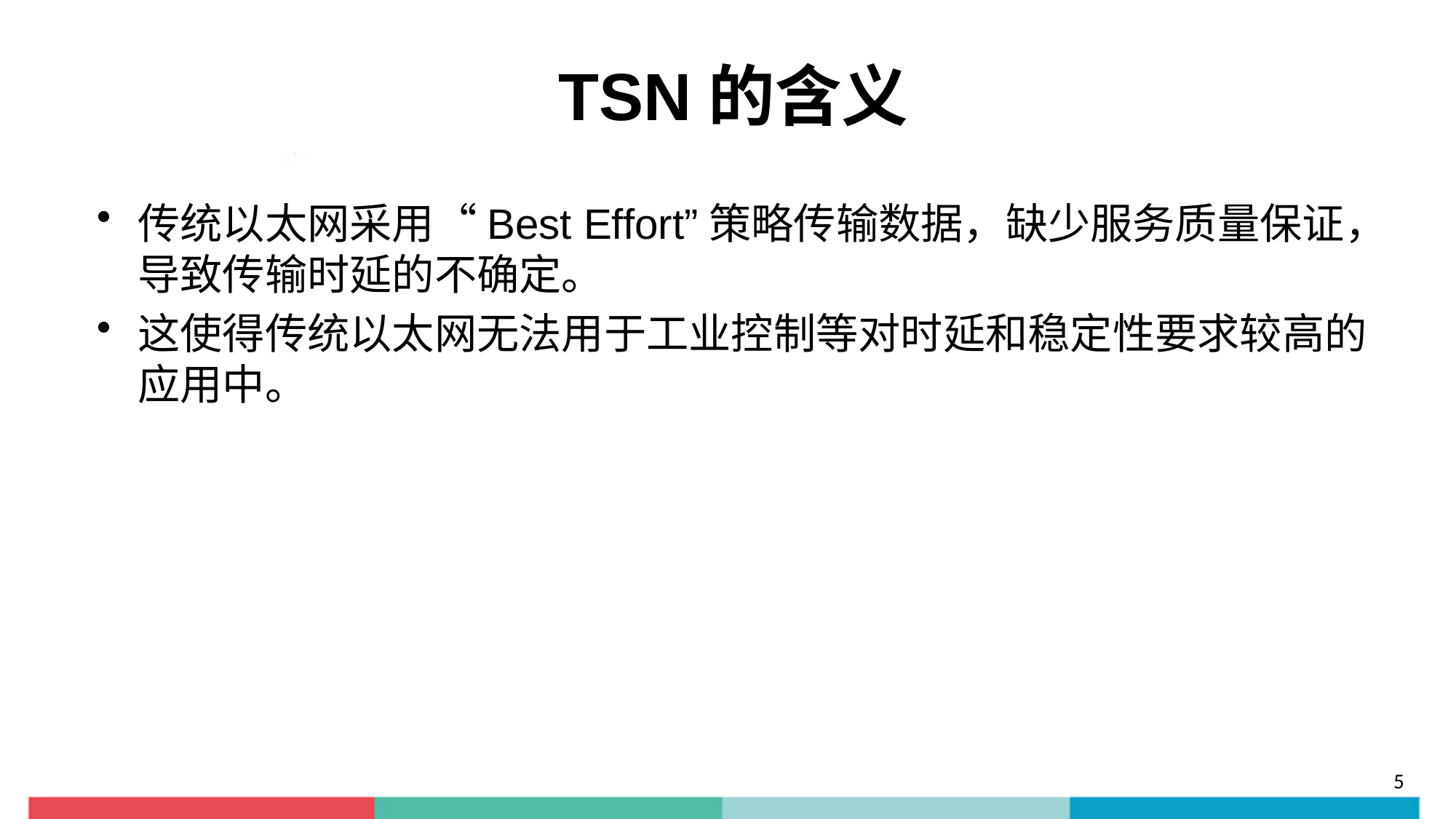

# TSN的含义
传统以太网采用“Best Effort”策略传输数据，缺少服务质量保证，导致传输时延的不确定。
这使得传统以太网无法用于工业控制等对时延和稳定性要求较高的应用中。

5